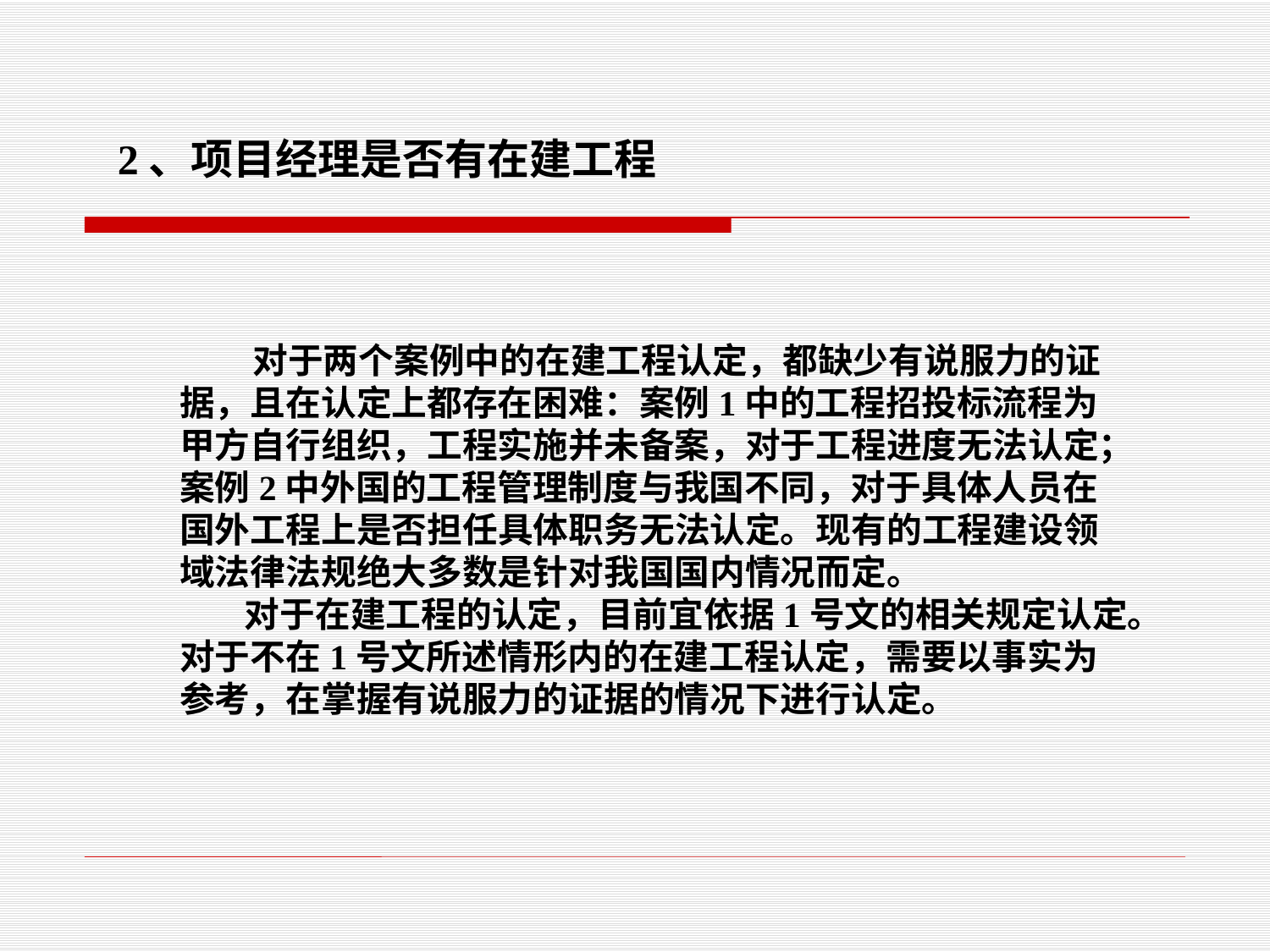

2、项目经理是否有在建工程
        对于两个案例中的在建工程认定，都缺少有说服力的证据，且在认定上都存在困难：案例1中的工程招投标流程为甲方自行组织，工程实施并未备案，对于工程进度无法认定；案例2中外国的工程管理制度与我国不同，对于具体人员在国外工程上是否担任具体职务无法认定。现有的工程建设领域法律法规绝大多数是针对我国国内情况而定。
       对于在建工程的认定，目前宜依据1号文的相关规定认定。对于不在1号文所述情形内的在建工程认定，需要以事实为参考，在掌握有说服力的证据的情况下进行认定。